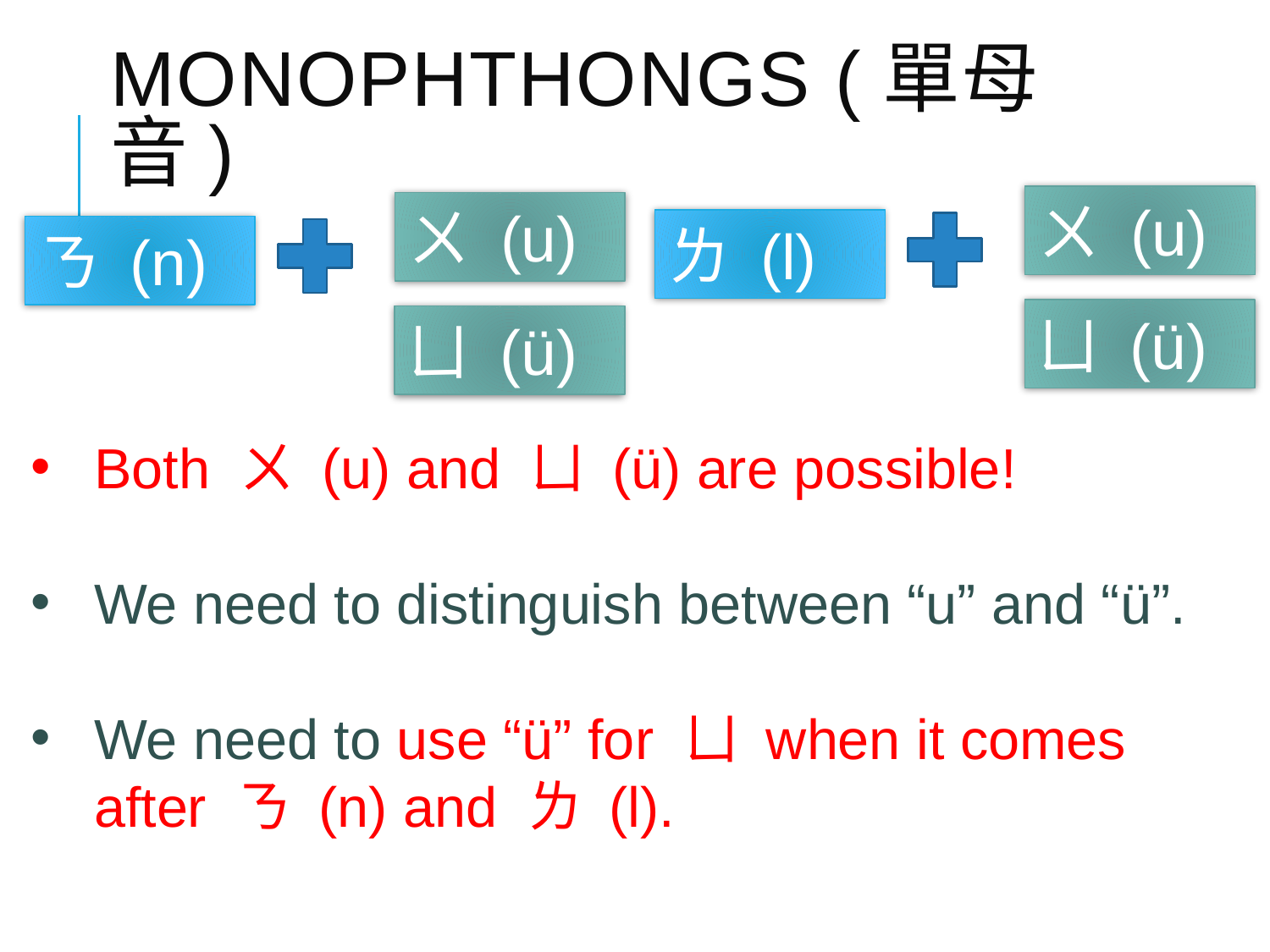

Monophthongs (單母音)
ㄨ (u)
ㄨ (u)

ㄌ (l)
ㄋ (n)
ㄩ (ü)
ㄩ (ü)
Both ㄨ (u) and ㄩ (ü) are possible!

We need to distinguish between “u” and “ü”.

We need to use “ü” for ㄩ when it comes after ㄋ (n) and ㄌ (l).